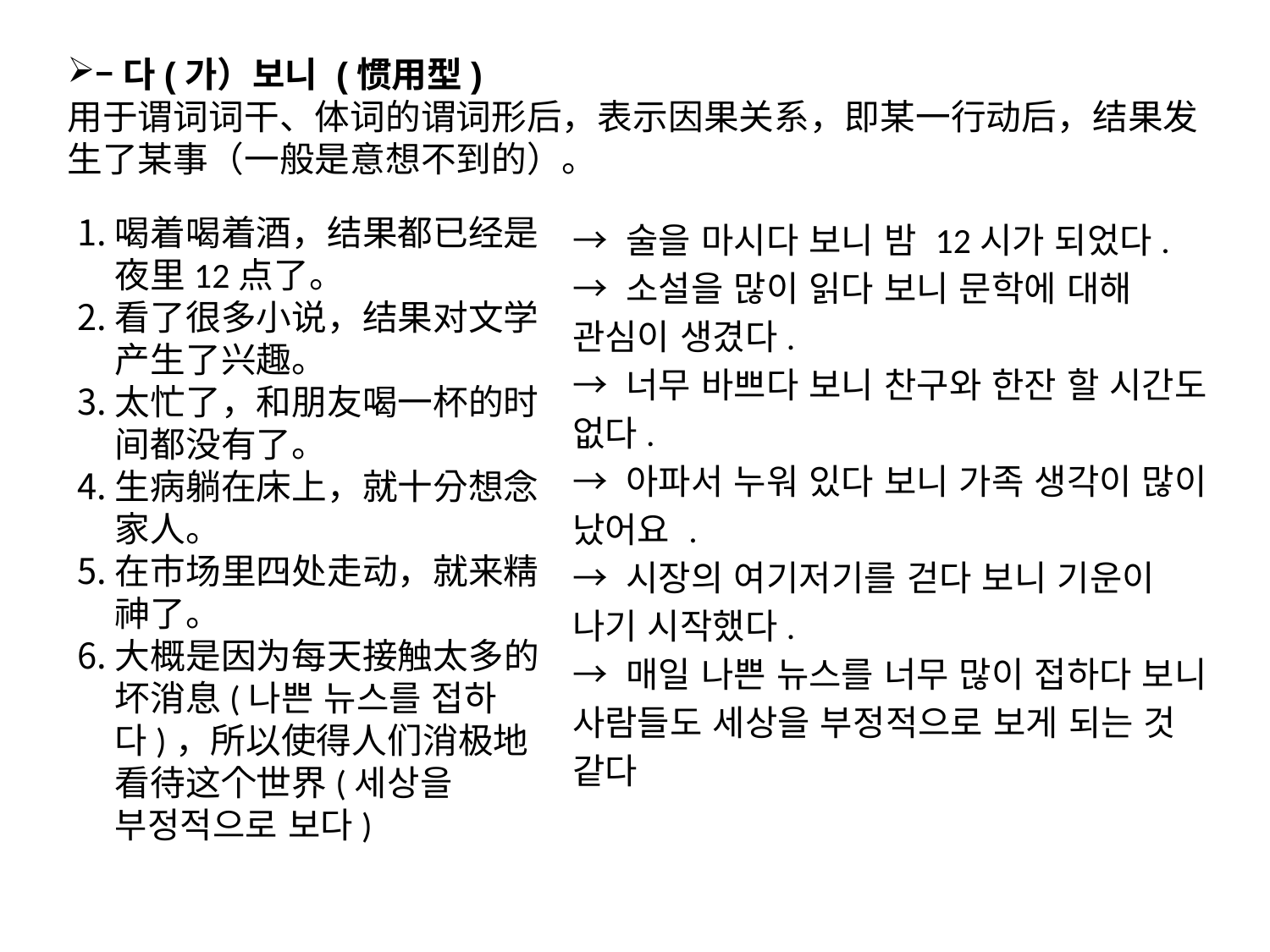

–다(가）보니 (惯用型)
用于谓词词干、体词的谓词形后，表示因果关系，即某一行动后，结果发生了某事（一般是意想不到的）。
喝着喝着酒，结果都已经是夜里12点了。
看了很多小说，结果对文学产生了兴趣。
太忙了，和朋友喝一杯的时间都没有了。
生病躺在床上，就十分想念家人。
在市场里四处走动，就来精神了。
大概是因为每天接触太多的坏消息(나쁜 뉴스를 접하다)，所以使得人们消极地看待这个世界(세상을 부정적으로 보다)
→ 술을 마시다 보니 밤 12시가 되었다.
→ 소설을 많이 읽다 보니 문학에 대해 관심이 생겼다.
→ 너무 바쁘다 보니 찬구와 한잔 할 시간도 없다.
→ 아파서 누워 있다 보니 가족 생각이 많이 났어요 .
→ 시장의 여기저기를 걷다 보니 기운이 나기 시작했다.
→ 매일 나쁜 뉴스를 너무 많이 접하다 보니 사람들도 세상을 부정적으로 보게 되는 것 같다